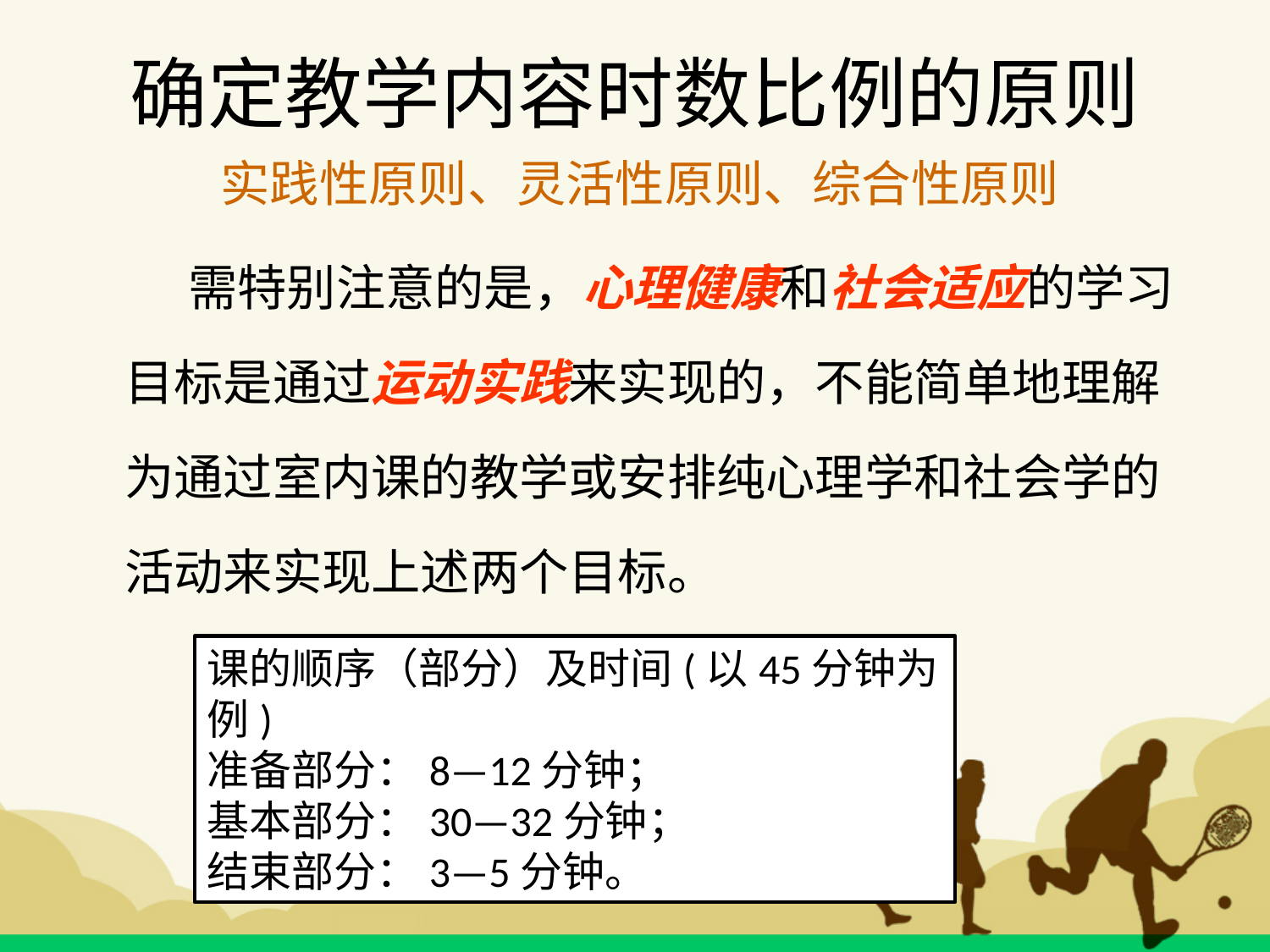

# 确定教学内容时数比例的原则
实践性原则、灵活性原则、综合性原则
         需特别注意的是，心理健康和社会适应的学习目标是通过运动实践来实现的，不能简单地理解为通过室内课的教学或安排纯心理学和社会学的活动来实现上述两个目标。
课的顺序（部分）及时间(以45分钟为例)
准备部分：8—12分钟；
基本部分：30—32分钟；
结束部分：3—5分钟。